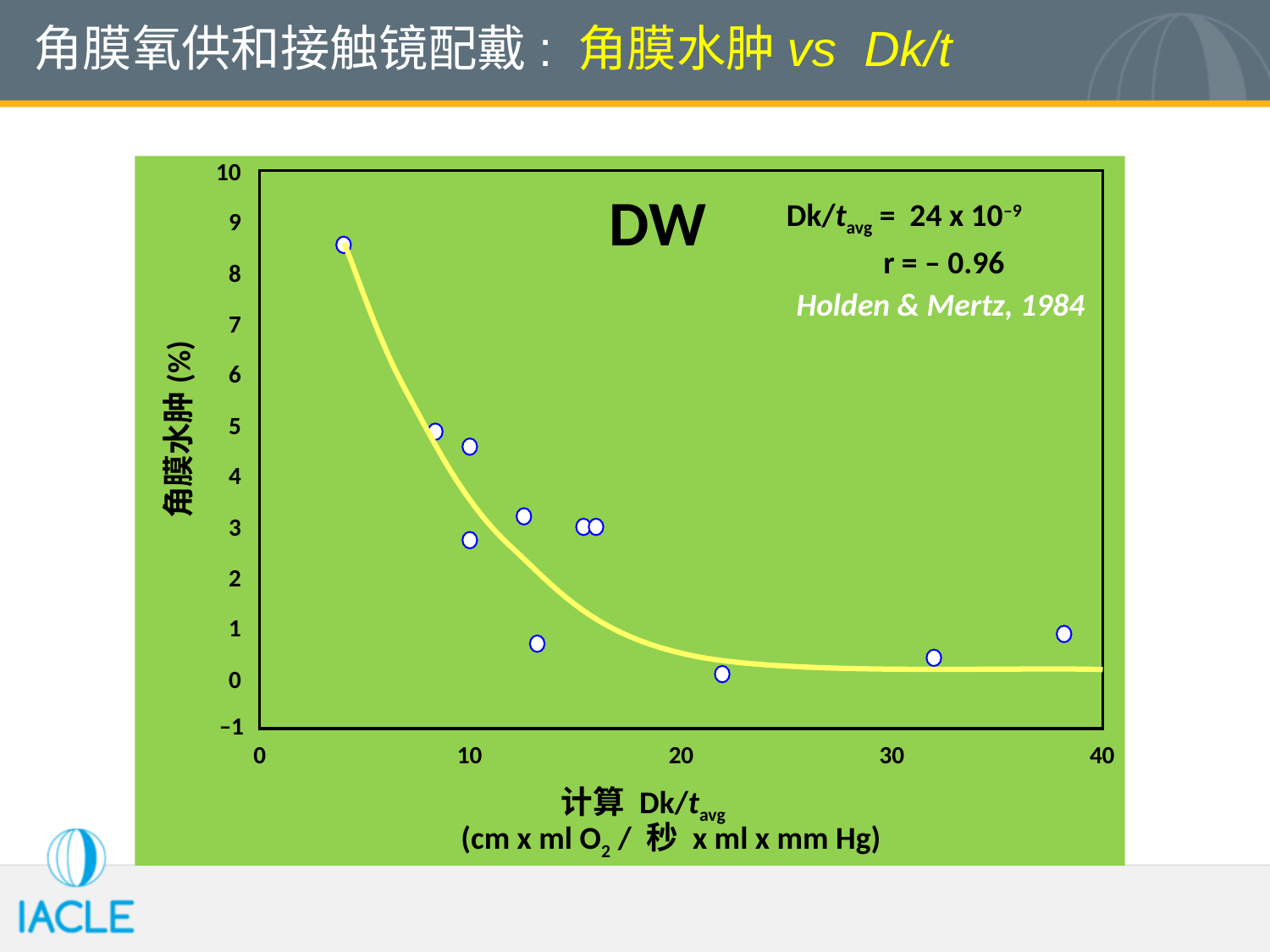

角膜氧供和接触镜配戴: 角膜水肿vs  Dk/t

10

DW
Dk/tavg =  24 x 10–9
  r = – 0.96
9

8
7
6
5
角膜水肿(%)

4

3

2
1

0

–1
0
10
20
30
40
计算 Dk/tavg
(cm x ml O2 / 秒 x ml x mm Hg)
Holden & Mertz, 1984